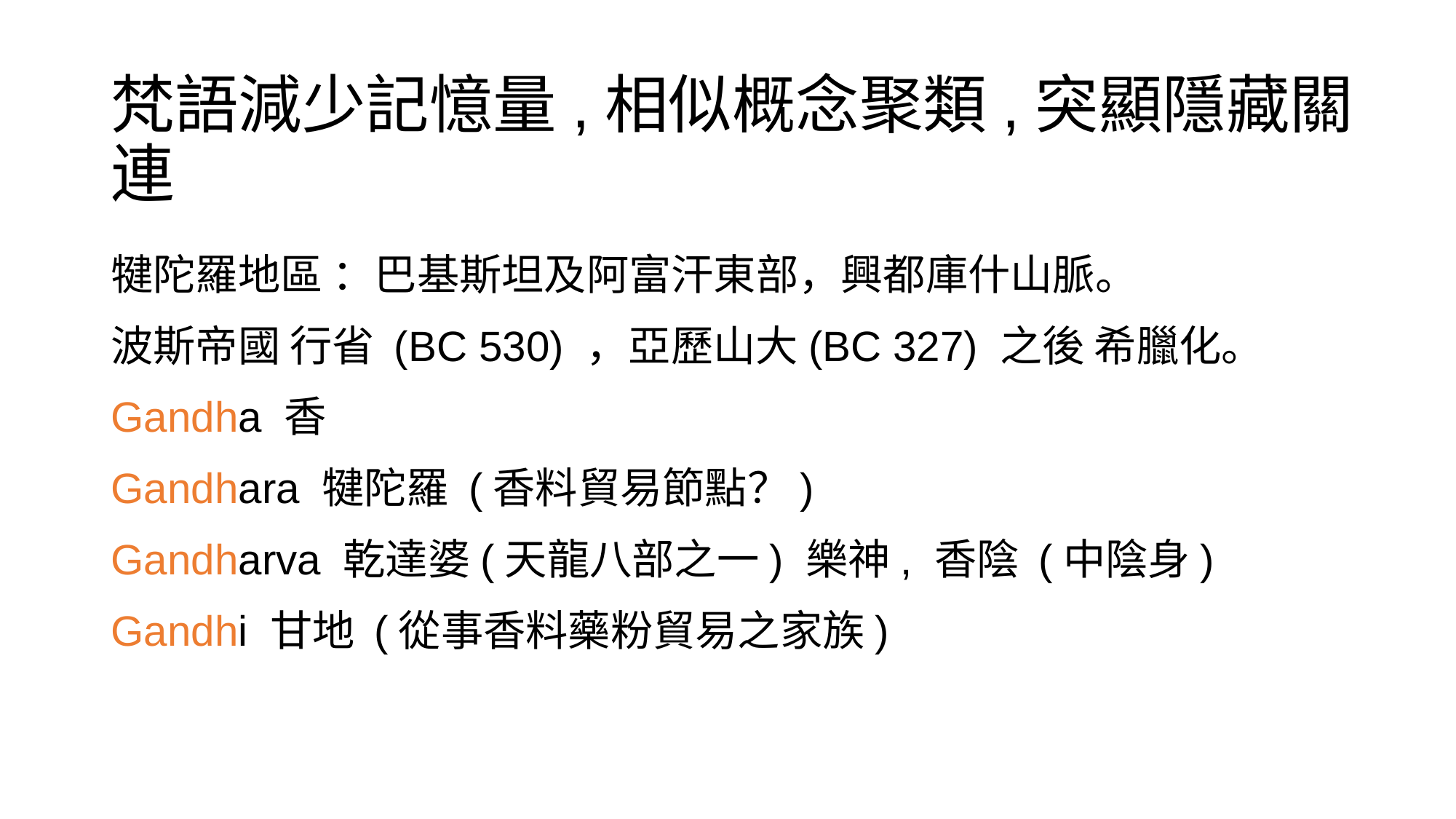

# 梵語減少記憶量,相似概念聚類,突顯隱藏關連
犍陀羅地區 ：巴基斯坦及阿富汗東部，興都庫什山脈。
波斯帝國 行省 (BC 530) ，亞歷山大(BC 327) 之後 希臘化。
Gandha 香
Gandhara 犍陀羅 (香料貿易節點？)
Gandharva 乾達婆(天龍八部之一) 樂神, 香陰 (中陰身)
Gandhi 甘地 (從事香料藥粉貿易之家族)